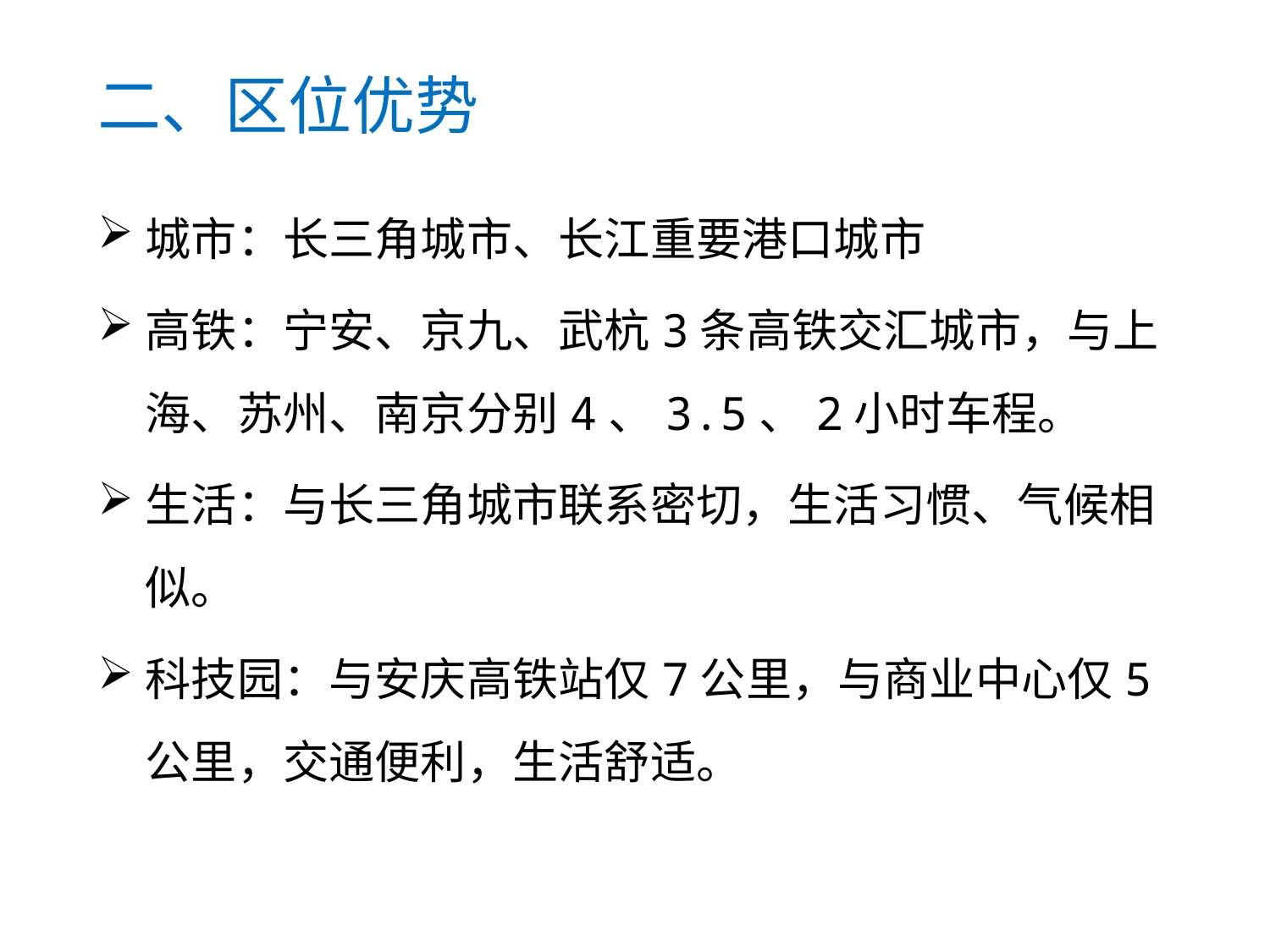

# 二、区位优势
城市：长三角城市、长江重要港口城市
高铁：宁安、京九、武杭3条高铁交汇城市，与上海、苏州、南京分别4、3.5、2小时车程。
生活：与长三角城市联系密切，生活习惯、气候相似。
科技园：与安庆高铁站仅7公里，与商业中心仅5公里，交通便利，生活舒适。